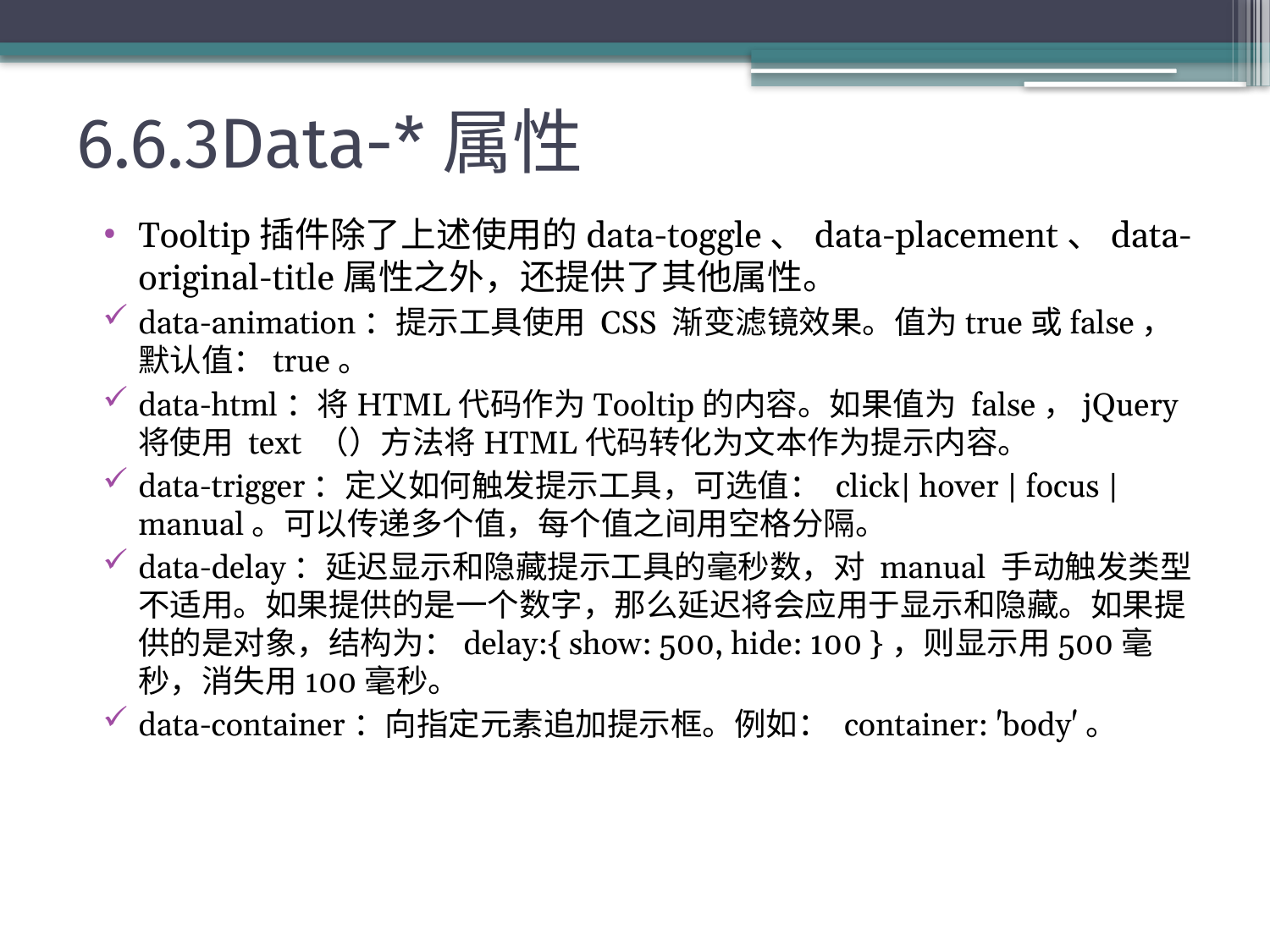

# 6.6.3Data-*属性
Tooltip插件除了上述使用的data-toggle、data-placement、data-original-title属性之外，还提供了其他属性。
data-animation：提示工具使用 CSS 渐变滤镜效果。值为true或false，默认值：true。
data-html：将HTML代码作为Tooltip的内容。如果值为 false，jQuery将使用 text （）方法将HTML代码转化为文本作为提示内容。
data-trigger：定义如何触发提示工具，可选值： click| hover | focus | manual。可以传递多个值，每个值之间用空格分隔。
data-delay：延迟显示和隐藏提示工具的毫秒数，对 manual 手动触发类型不适用。如果提供的是一个数字，那么延迟将会应用于显示和隐藏。如果提供的是对象，结构为：delay:{ show: 500, hide: 100 }，则显示用500毫秒，消失用100毫秒。
data-container：向指定元素追加提示框。例如： container: 'body'。